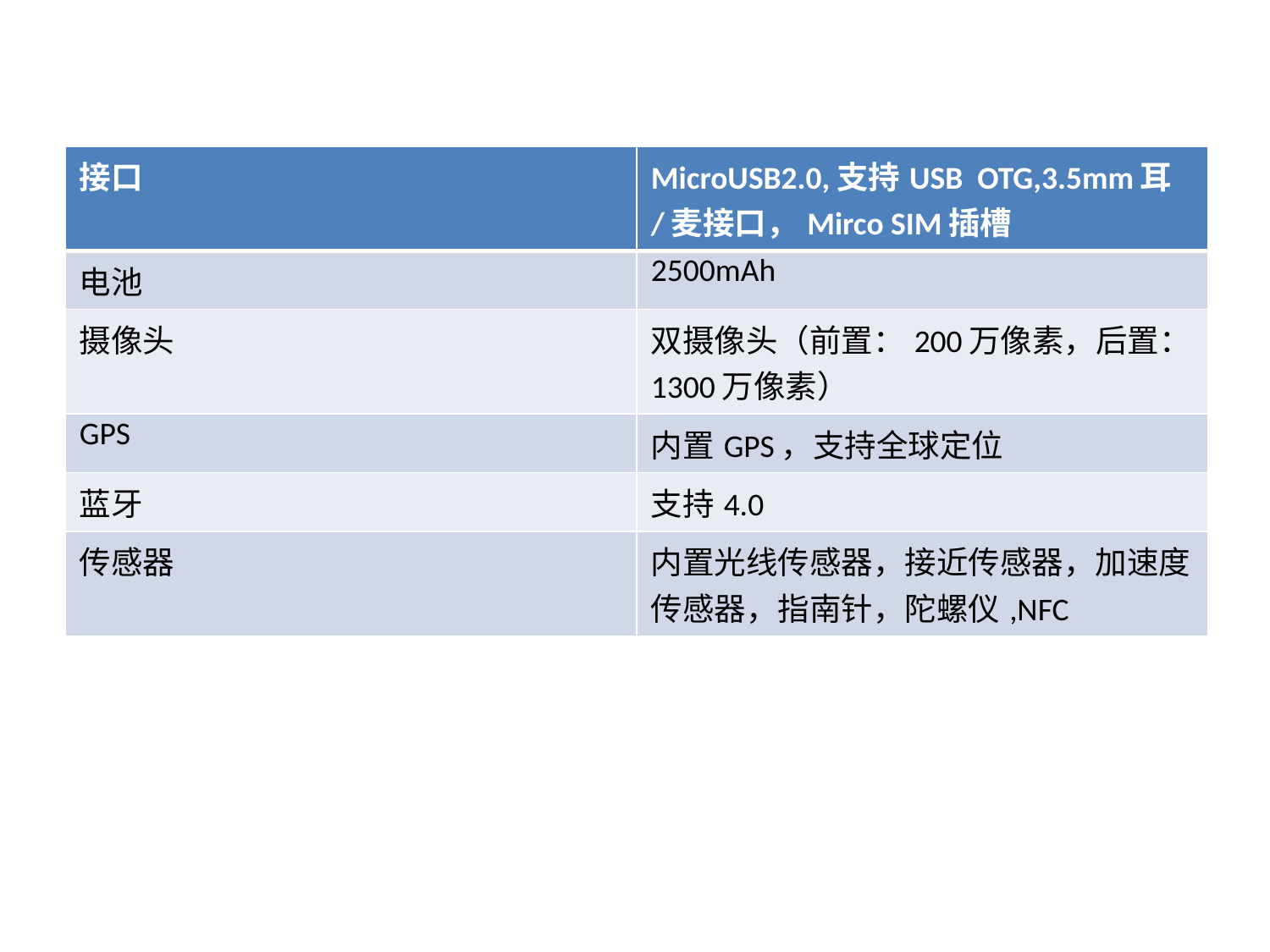

| 接口 | MicroUSB2.0,支持USB OTG,3.5mm耳/麦接口，Mirco SIM插槽 |
| --- | --- |
| 电池 | 2500mAh |
| 摄像头 | 双摄像头（前置：200万像素，后置：1300万像素） |
| GPS | 内置GPS，支持全球定位 |
| 蓝牙 | 支持4.0 |
| 传感器 | 内置光线传感器，接近传感器，加速度传感器，指南针，陀螺仪,NFC |